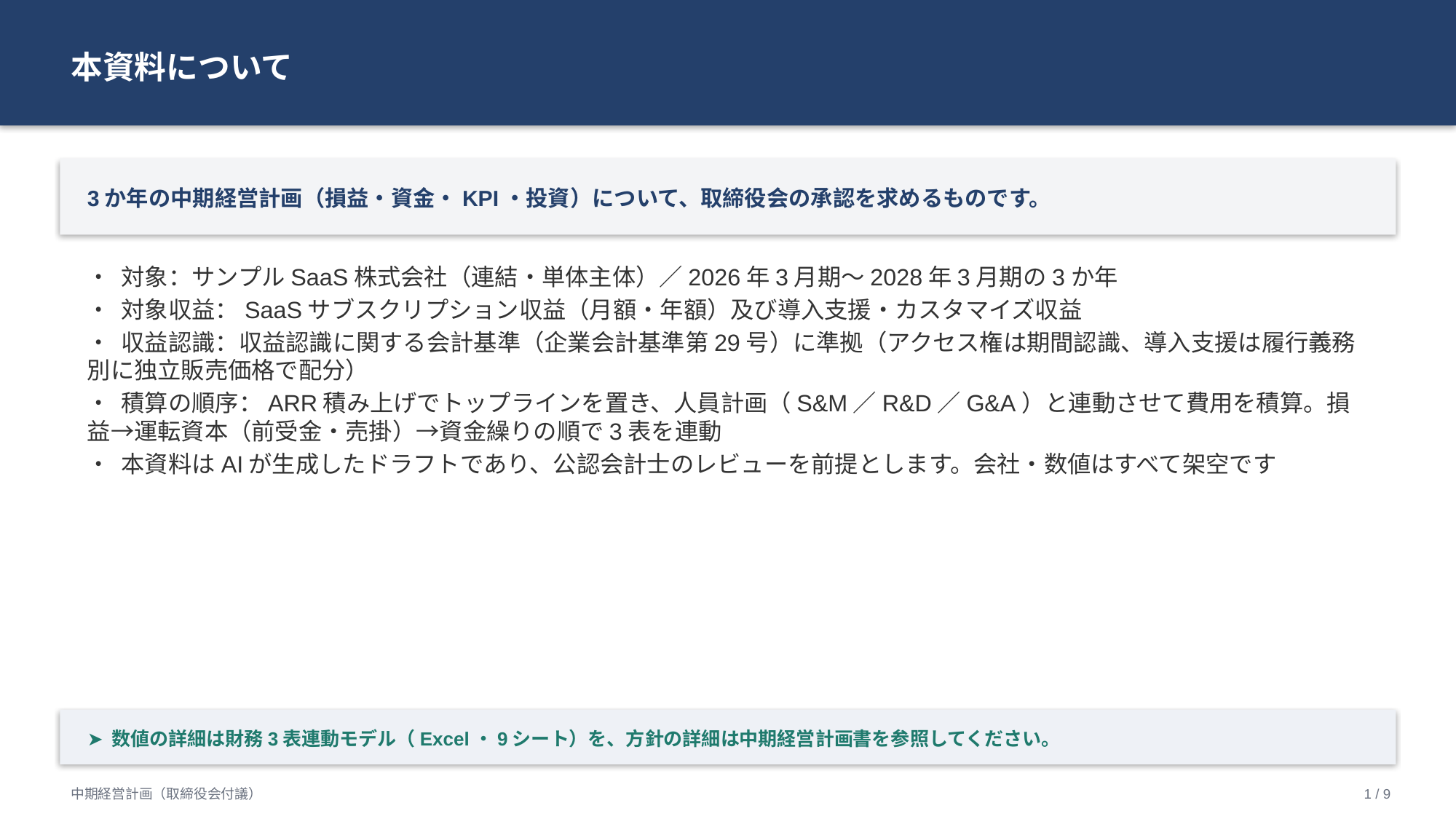

本資料について

3か年の中期経営計画（損益・資金・KPI・投資）について、取締役会の承認を求めるものです。
• 対象：サンプルSaaS株式会社（連結・単体主体）／2026年3月期〜2028年3月期の3か年
• 対象収益：SaaSサブスクリプション収益（月額・年額）及び導入支援・カスタマイズ収益
• 収益認識：収益認識に関する会計基準（企業会計基準第29号）に準拠（アクセス権は期間認識、導入支援は履行義務別に独立販売価格で配分）
• 積算の順序：ARR積み上げでトップラインを置き、人員計画（S&M／R&D／G&A）と連動させて費用を積算。損益→運転資本（前受金・売掛）→資金繰りの順で3表を連動
• 本資料はAIが生成したドラフトであり、公認会計士のレビューを前提とします。会社・数値はすべて架空です

➤ 数値の詳細は財務3表連動モデル（Excel・9シート）を、方針の詳細は中期経営計画書を参照してください。
中期経営計画（取締役会付議）
1 / 9